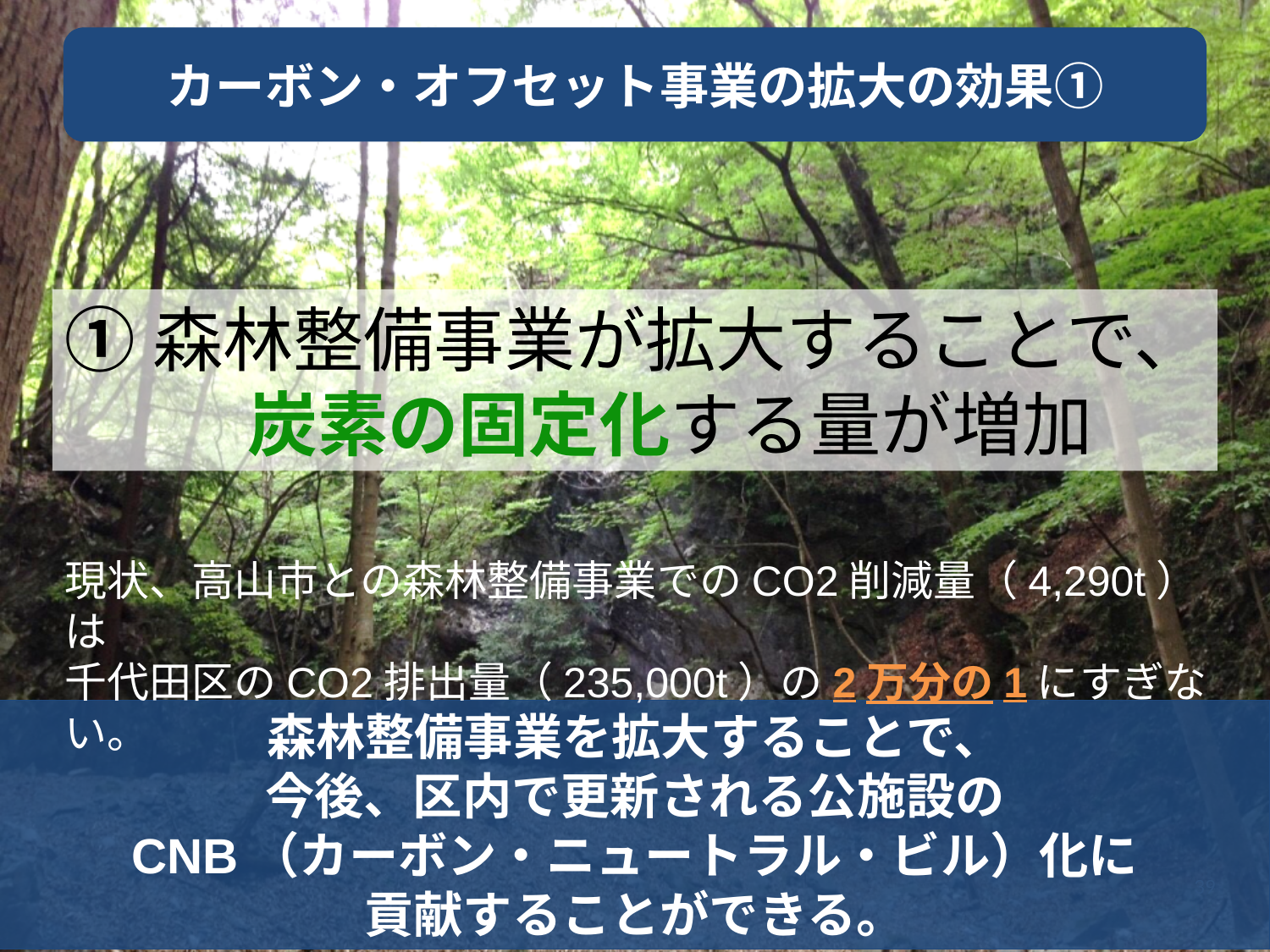

カーボン・オフセット事業の拡大の効果①
①森林整備事業が拡大することで、
　炭素の固定化する量が増加
現状、高山市との森林整備事業でのCO2削減量（4,290t）は
千代田区のCO2排出量（235,000t）の2万分の1にすぎない。
森林整備事業を拡大することで、
今後、区内で更新される公施設の
CNB（カーボン・ニュートラル・ビル）化に
貢献することができる。
39